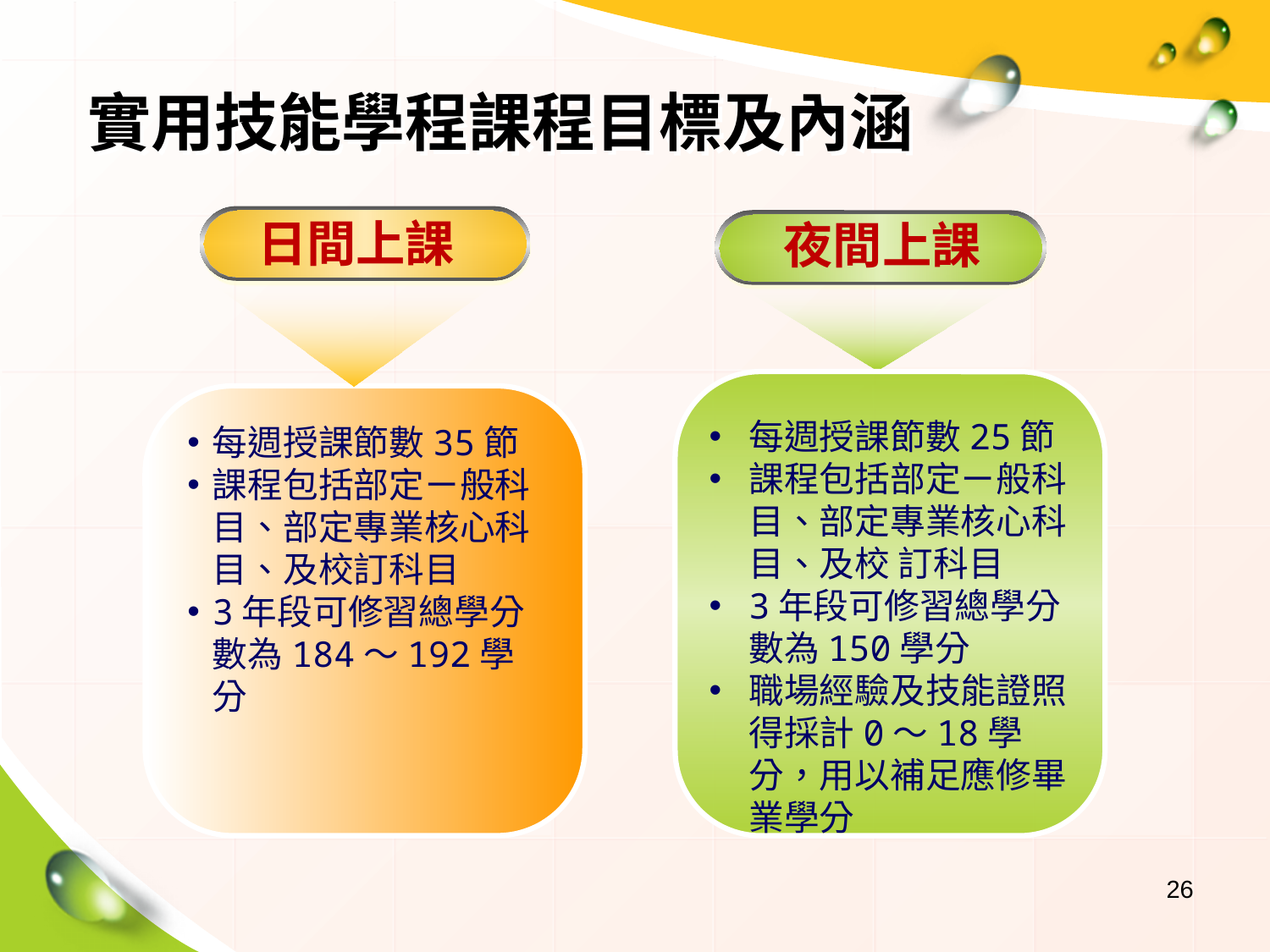

實用技能學程課程目標及內涵

日間上課
夜間上課

每週授課節數25節
課程包括部定ㄧ般科目、部定專業核心科目、及校 訂科目
3年段可修習總學分數為150學分
職場經驗及技能證照得採計0～18學分，用以補足應修畢業學分
每週授課節數35節
課程包括部定ㄧ般科目、部定專業核心科目、及校訂科目
3年段可修習總學分數為184～192學分
26